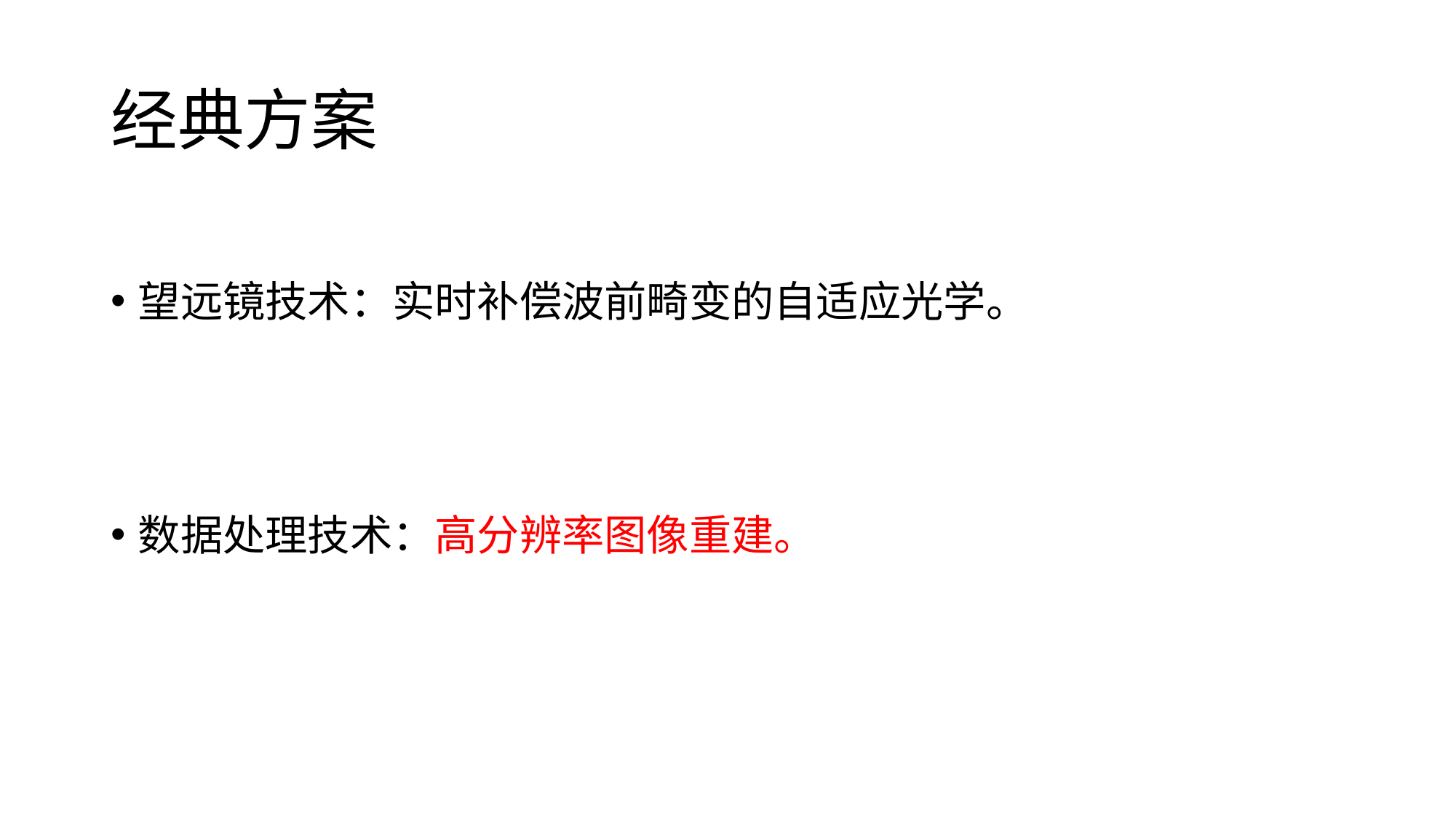

# 经典方案
望远镜技术：实时补偿波前畸变的自适应光学。

数据处理技术：高分辨率图像重建。